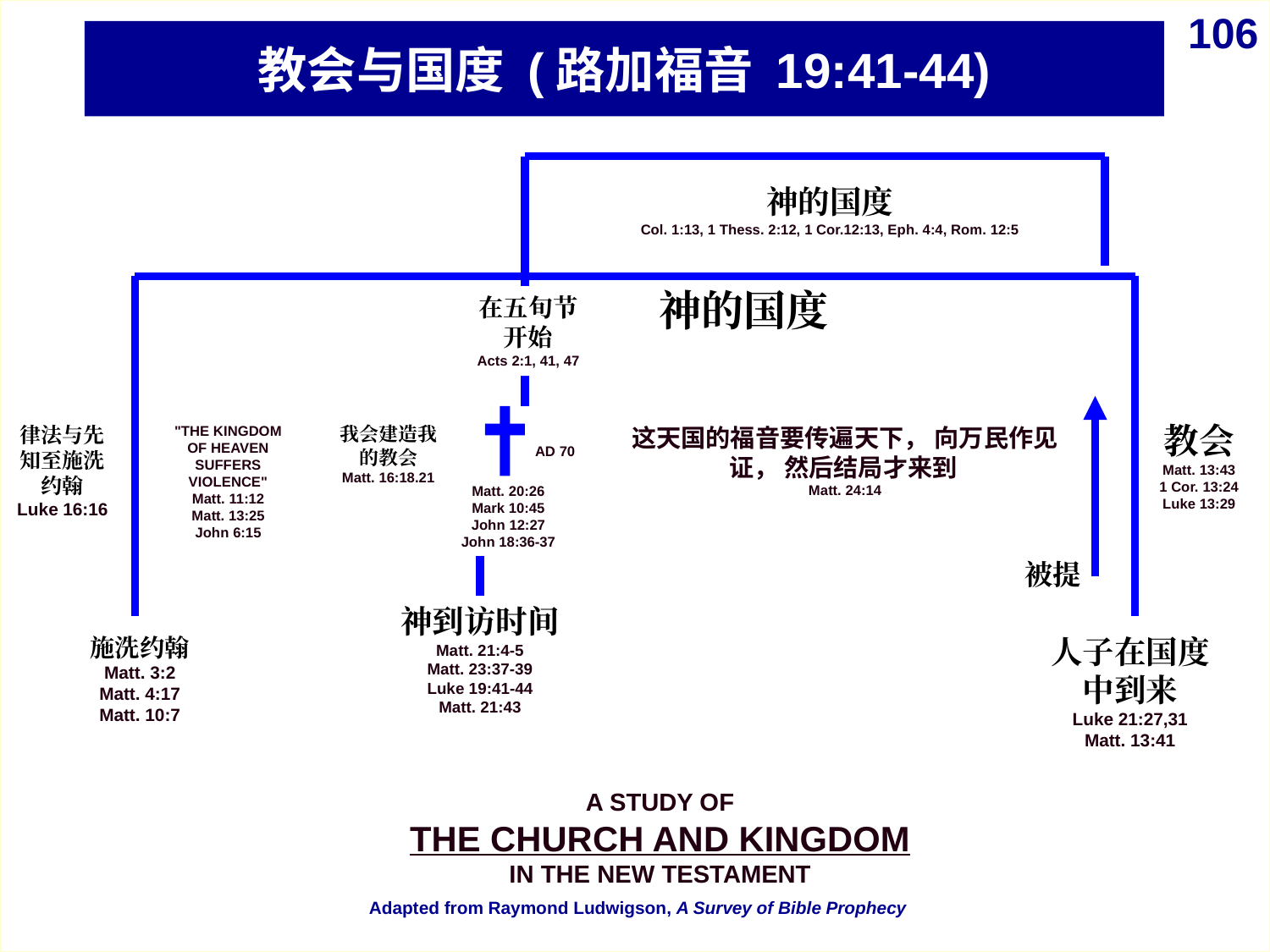

106
教会与国度 (路加福音 19:41-44)
神的国度
Col. 1:13, 1 Thess. 2:12, 1 Cor.12:13, Eph. 4:4, Rom. 12:5
神的国度
在五旬节开始
Acts 2:1, 41, 47

教会
Matt. 13:43
1 Cor. 13:24
Luke 13:29
律法与先知至施洗约翰
Luke 16:16
"THE KINGDOM OF HEAVEN SUFFERS VIOLENCE"
Matt. 11:12
Matt. 13:25
John 6:15
我会建造我的教会
Matt. 16:18.21
这天国的福音要传遍天下， 向万民作见证， 然后结局才来到
Matt. 24:14
AD 70
Matt. 20:26
Mark 10:45
John 12:27
John 18:36-37
被提
神到访时间
Matt. 21:4-5
Matt. 23:37-39
Luke 19:41-44
Matt. 21:43
施洗约翰
Matt. 3:2
Matt. 4:17
Matt. 10:7
人子在国度中到来
Luke 21:27,31
Matt. 13:41
A STUDY OF
THE CHURCH AND KINGDOM
IN THE NEW TESTAMENT
Adapted from Raymond Ludwigson, A Survey of Bible Prophecy